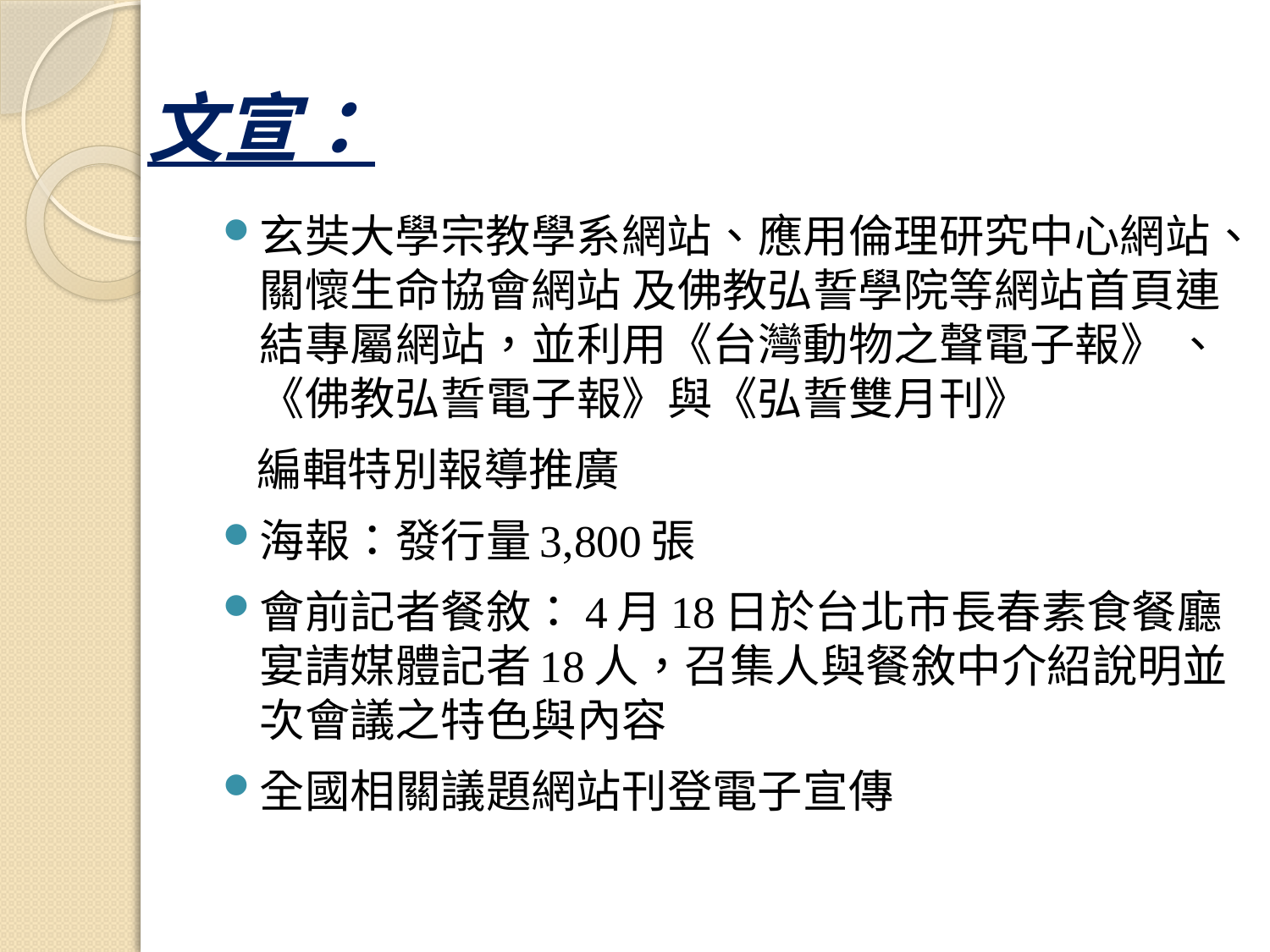

# 文宣：
玄奘大學宗教學系網站、應用倫理研究中心網站、關懷生命協會網站 及佛教弘誓學院等網站首頁連結專屬網站，並利用《台灣動物之聲電子報》 、《佛教弘誓電子報》與《弘誓雙月刊》
　編輯特別報導推廣
海報：發行量3,800張
會前記者餐敘：4月18日於台北市長春素食餐廳宴請媒體記者18人，召集人與餐敘中介紹說明並次會議之特色與內容
全國相關議題網站刊登電子宣傳